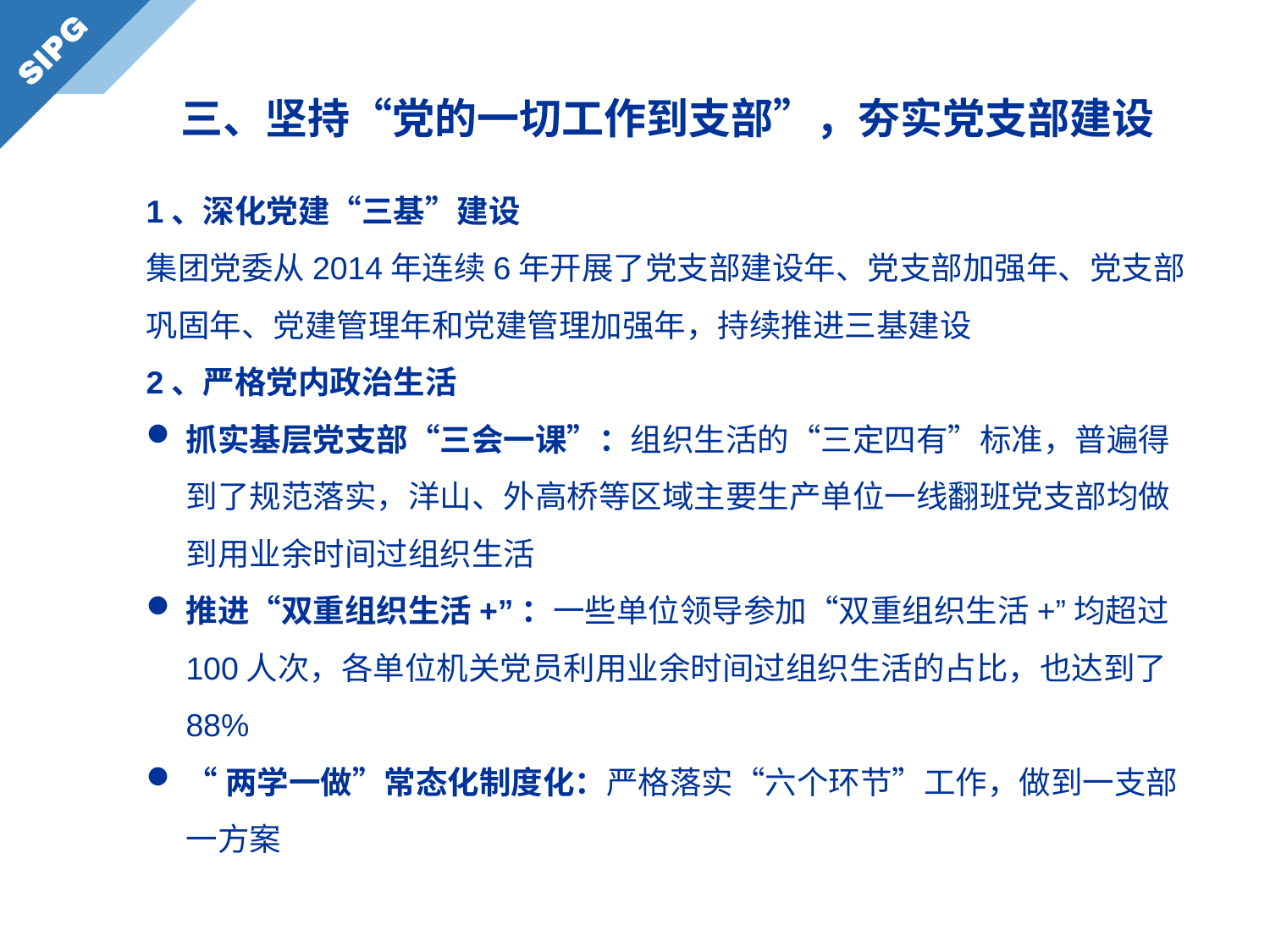

SIPG
三、坚持“党的一切工作到支部”，夯实党支部建设
1、深化党建“三基”建设
集团党委从2014年连续6年开展了党支部建设年、党支部加强年、党支部巩固年、党建管理年和党建管理加强年，持续推进三基建设
2、严格党内政治生活
抓实基层党支部“三会一课”：组织生活的“三定四有”标准，普遍得到了规范落实，洋山、外高桥等区域主要生产单位一线翻班党支部均做到用业余时间过组织生活
推进“双重组织生活+”：一些单位领导参加“双重组织生活+”均超过100人次，各单位机关党员利用业余时间过组织生活的占比，也达到了88%
“两学一做”常态化制度化：严格落实“六个环节”工作，做到一支部一方案